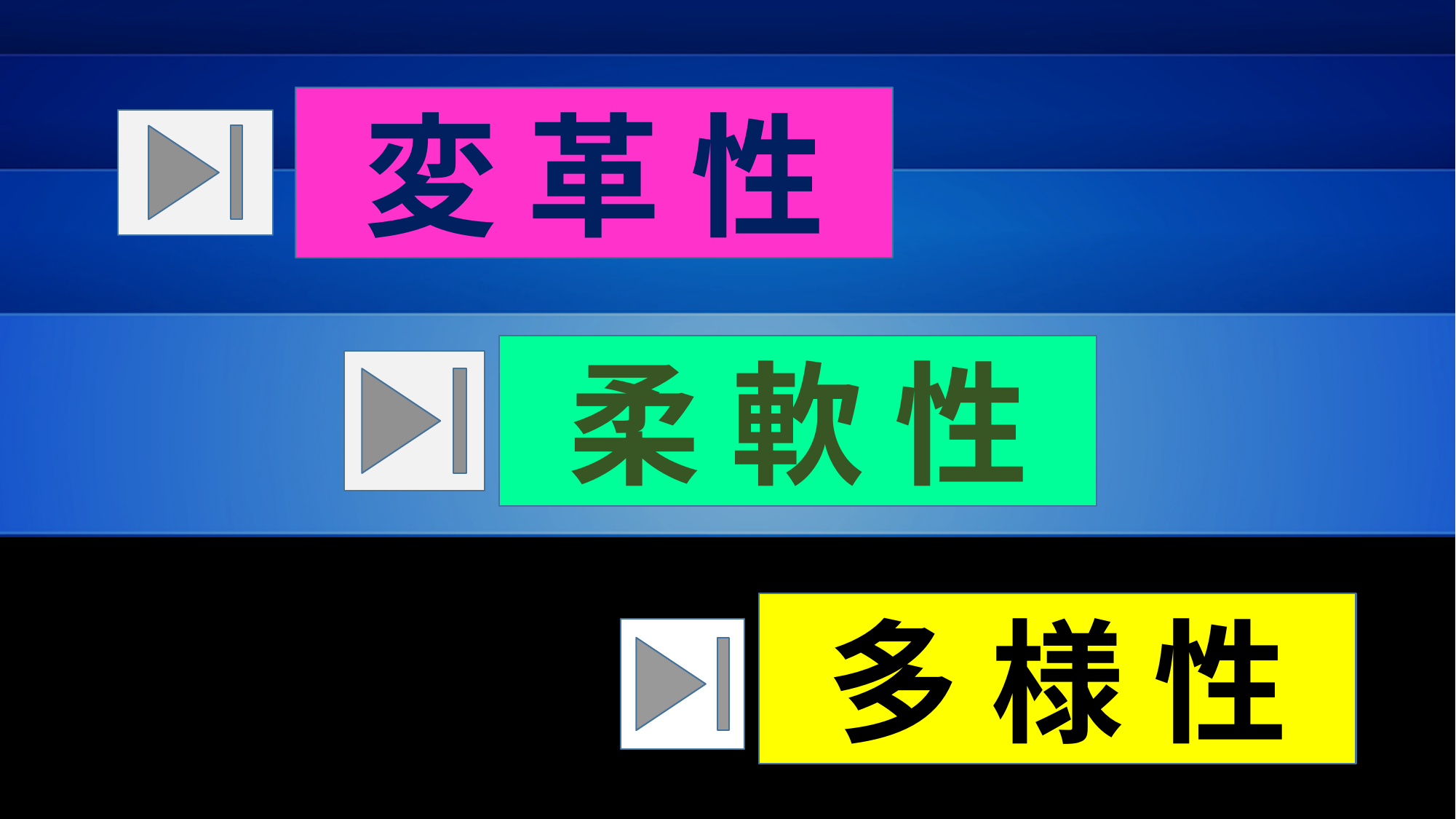

変 革 性

柔 軟 性

多 様 性